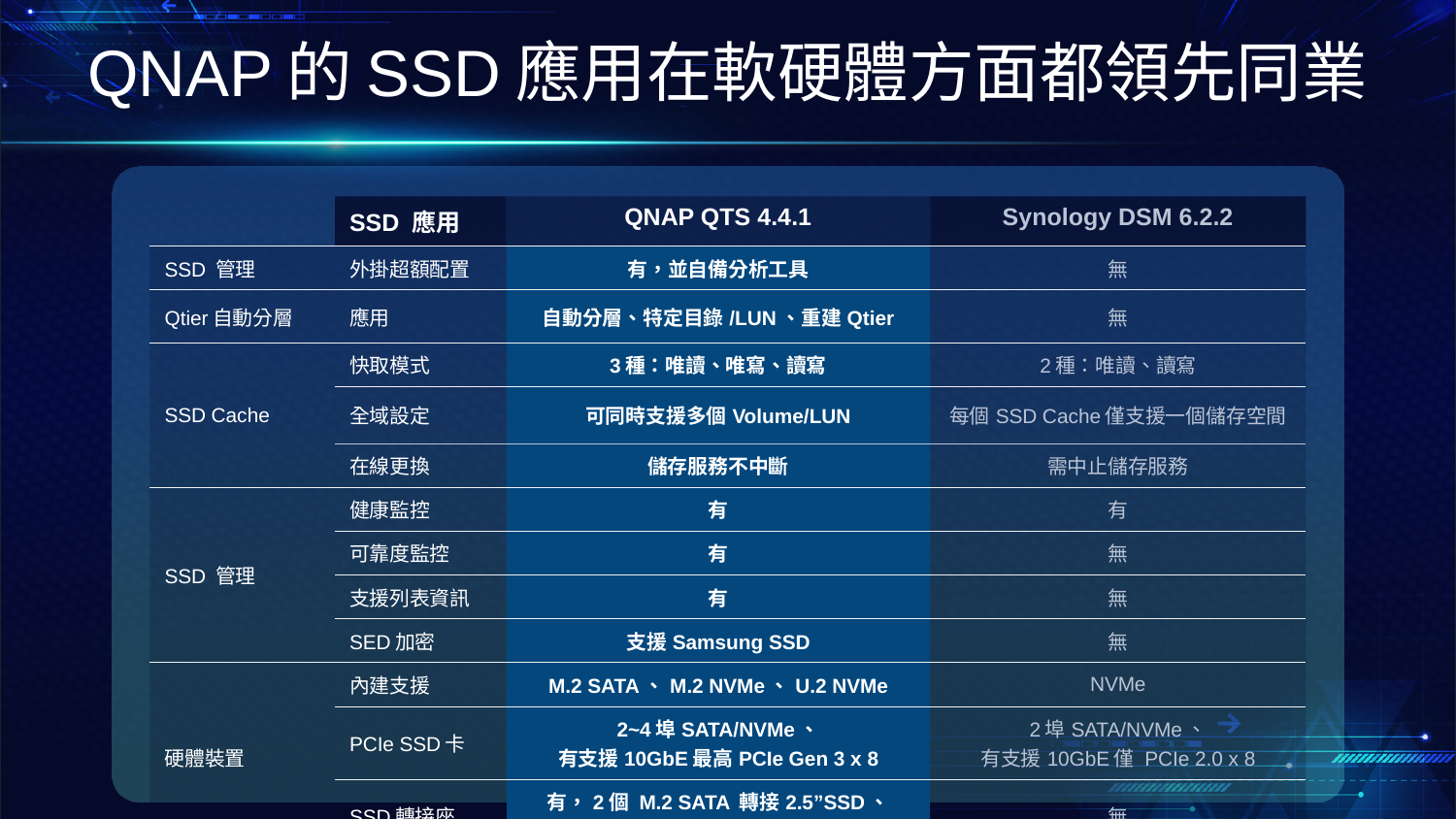

# QNAP的SSD應用在軟硬體方面都領先同業

|  | SSD 應用 | QNAP QTS 4.4.1 | Synology DSM 6.2.2 |
| --- | --- | --- | --- |
| SSD 管理 | 外掛超額配置 | 有，並自備分析工具 | 無 |
| Qtier自動分層 | 應用 | 自動分層、特定目錄/LUN、重建Qtier | 無 |
| SSD Cache | 快取模式 | 3種：唯讀、唯寫、讀寫 | 2種：唯讀、讀寫 |
|  | 全域設定 | 可同時支援多個Volume/LUN | 每個SSD Cache僅支援一個儲存空間 |
|  | 在線更換 | 儲存服務不中斷 | 需中止儲存服務 |
| SSD 管理 | 健康監控 | 有 | 有 |
|  | 可靠度監控 | 有 | 無 |
|  | 支援列表資訊 | 有 | 無 |
|  | SED加密 | 支援Samsung SSD | 無 |
| 硬體裝置 | 內建支援 | M.2 SATA、M.2 NVMe、U.2 NVMe | NVMe |
|  | PCIe SSD卡 | 2~4埠SATA/NVMe、 有支援10GbE最高PCIe Gen 3 x 8 | 2埠SATA/NVMe、 有支援10GbE僅 PCIe 2.0 x 8 |
|  | SSD轉接座 | 有，2個 M.2 SATA 轉接2.5”SSD、 1或2個 M.2 NVMe 轉U.2 NVMe | 無 |